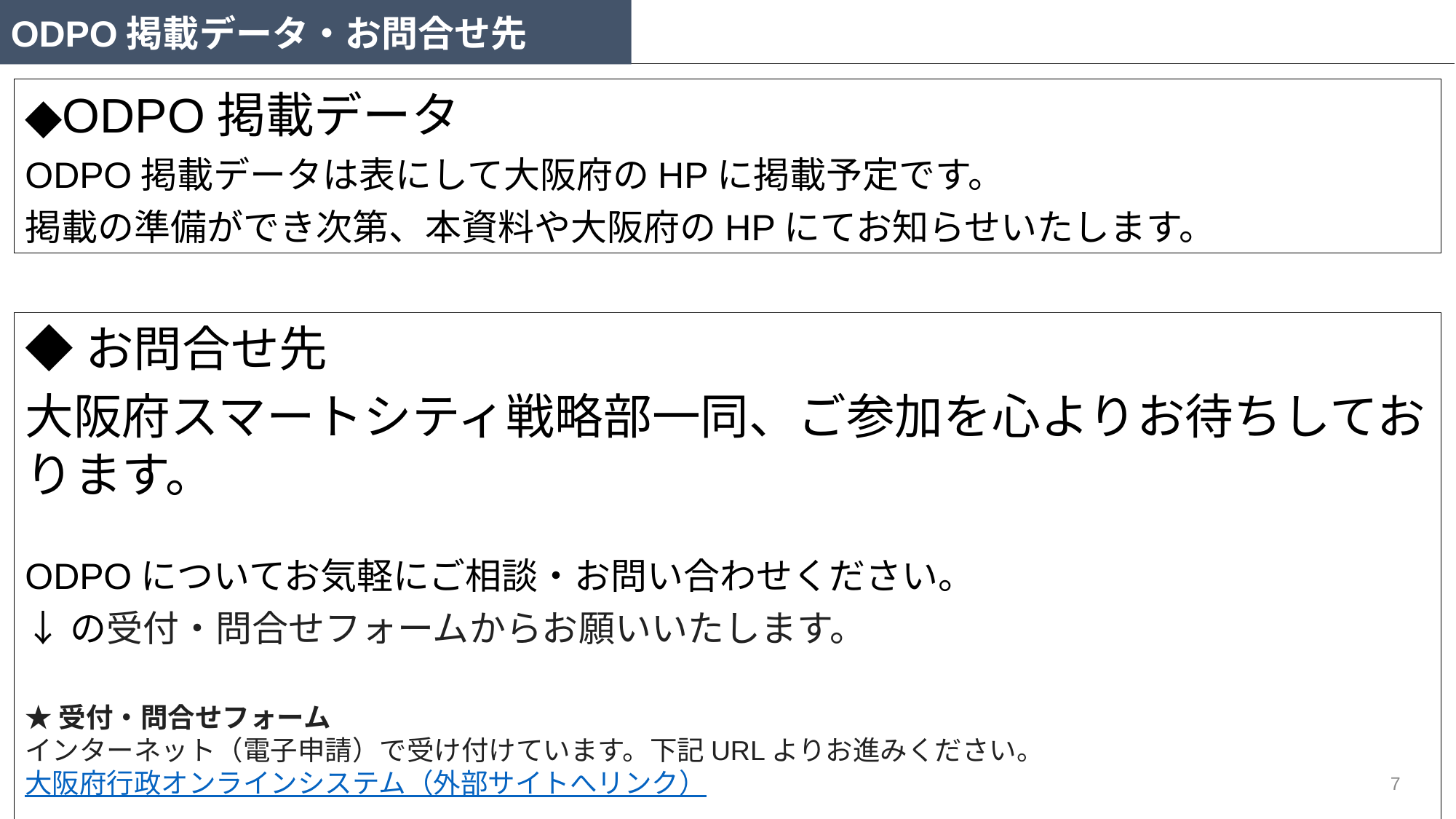

ODPO掲載データ・お問合せ先
◆ODPO掲載データ
ODPO掲載データは表にして大阪府のHPに掲載予定です。
掲載の準備ができ次第、本資料や大阪府のHPにてお知らせいたします。
◆お問合せ先
大阪府スマートシティ戦略部一同、ご参加を心よりお待ちしております。

ODPOについてお気軽にご相談・お問い合わせください。
↓の受付・問合せフォームからお願いいたします。

★受付・問合せフォーム
インターネット（電子申請）で受け付けています。下記URLよりお進みください。
大阪府行政オンラインシステム（外部サイトへリンク）

7